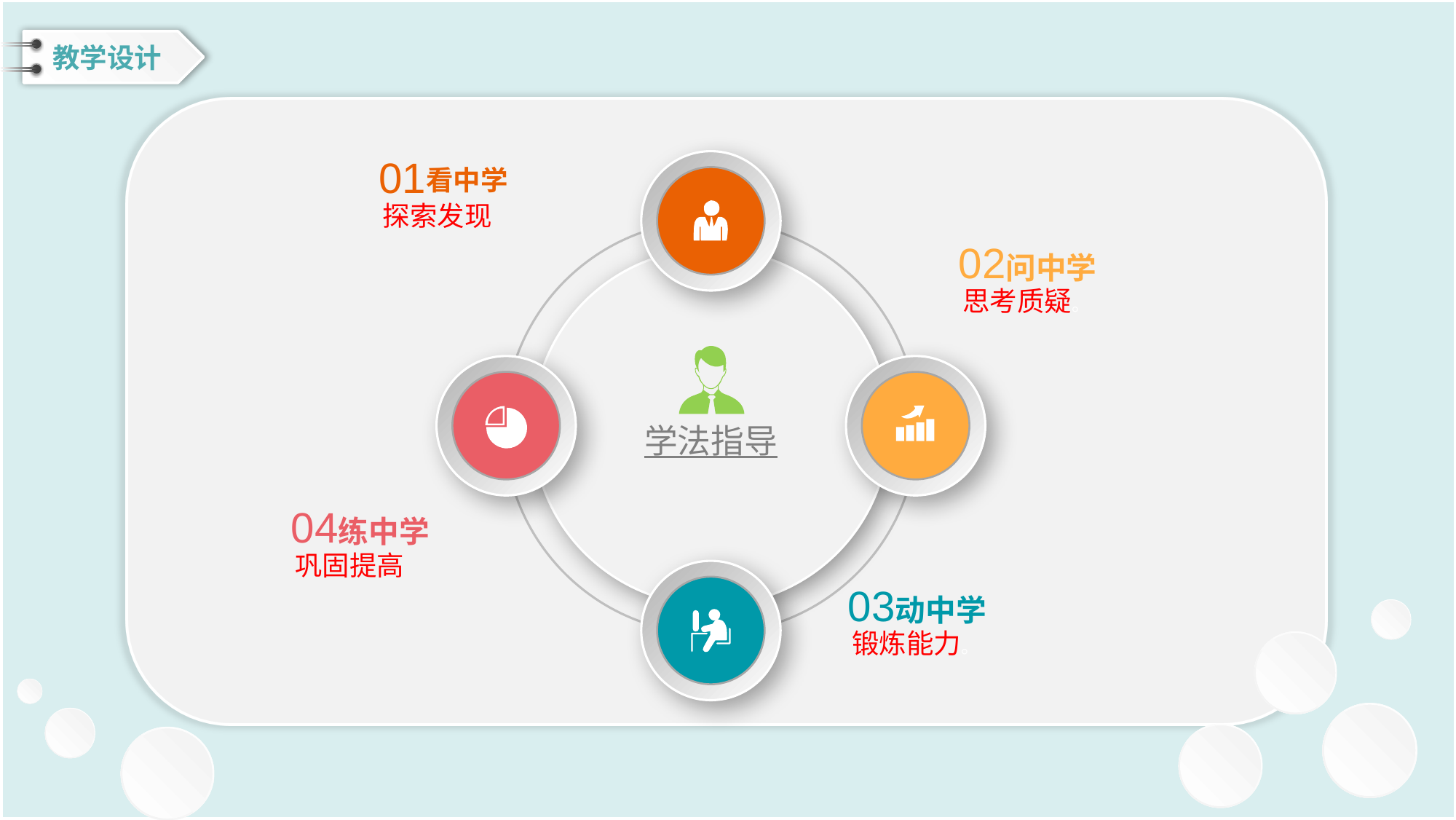

教学设计

01
看中学
探索发现

02
问中学
思考质疑。

学法指导

04
练中学
巩固提高

03
动中学
锻炼能力。